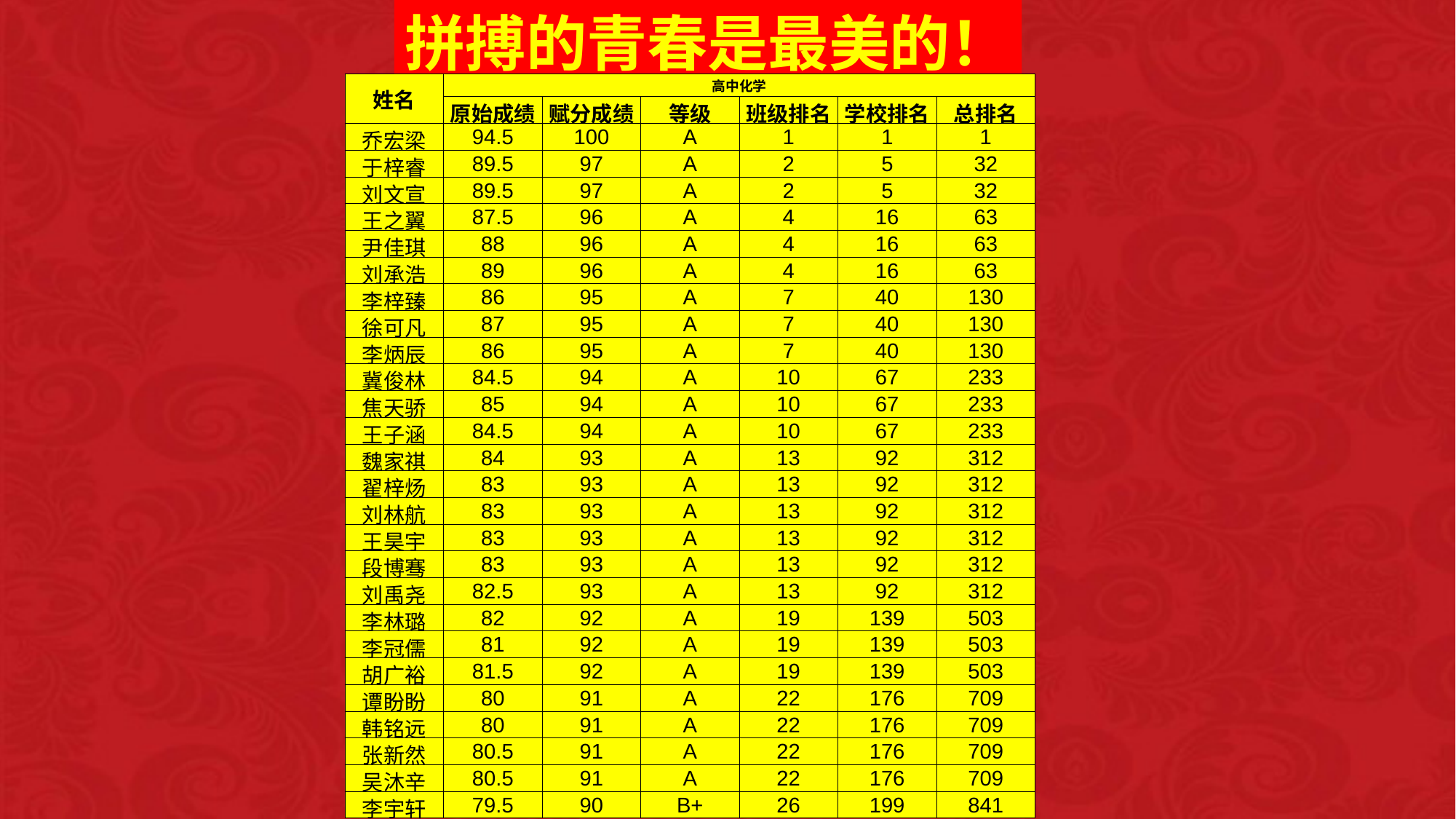

拼搏的青春是最美的！
| 姓名 | 高中化学 |  |  |  |  |  |
| --- | --- | --- | --- | --- | --- | --- |
|  | 原始成绩 | 赋分成绩 | 等级 | 班级排名 | 学校排名 | 总排名 |
| 乔宏梁 | 94.5 | 100 | A | 1 | 1 | 1 |
| 于梓睿 | 89.5 | 97 | A | 2 | 5 | 32 |
| 刘文宣 | 89.5 | 97 | A | 2 | 5 | 32 |
| 王之翼 | 87.5 | 96 | A | 4 | 16 | 63 |
| 尹佳琪 | 88 | 96 | A | 4 | 16 | 63 |
| 刘承浩 | 89 | 96 | A | 4 | 16 | 63 |
| 李梓臻 | 86 | 95 | A | 7 | 40 | 130 |
| 徐可凡 | 87 | 95 | A | 7 | 40 | 130 |
| 李炳辰 | 86 | 95 | A | 7 | 40 | 130 |
| 冀俊林 | 84.5 | 94 | A | 10 | 67 | 233 |
| 焦天骄 | 85 | 94 | A | 10 | 67 | 233 |
| 王子涵 | 84.5 | 94 | A | 10 | 67 | 233 |
| 魏家祺 | 84 | 93 | A | 13 | 92 | 312 |
| 翟梓炀 | 83 | 93 | A | 13 | 92 | 312 |
| 刘林航 | 83 | 93 | A | 13 | 92 | 312 |
| 王昊宇 | 83 | 93 | A | 13 | 92 | 312 |
| 段博骞 | 83 | 93 | A | 13 | 92 | 312 |
| 刘禹尧 | 82.5 | 93 | A | 13 | 92 | 312 |
| 李林璐 | 82 | 92 | A | 19 | 139 | 503 |
| 李冠儒 | 81 | 92 | A | 19 | 139 | 503 |
| 胡广裕 | 81.5 | 92 | A | 19 | 139 | 503 |
| 谭盼盼 | 80 | 91 | A | 22 | 176 | 709 |
| 韩铭远 | 80 | 91 | A | 22 | 176 | 709 |
| 张新然 | 80.5 | 91 | A | 22 | 176 | 709 |
| 吴沐辛 | 80.5 | 91 | A | 22 | 176 | 709 |
| 李宇轩 | 79.5 | 90 | B+ | 26 | 199 | 841 |